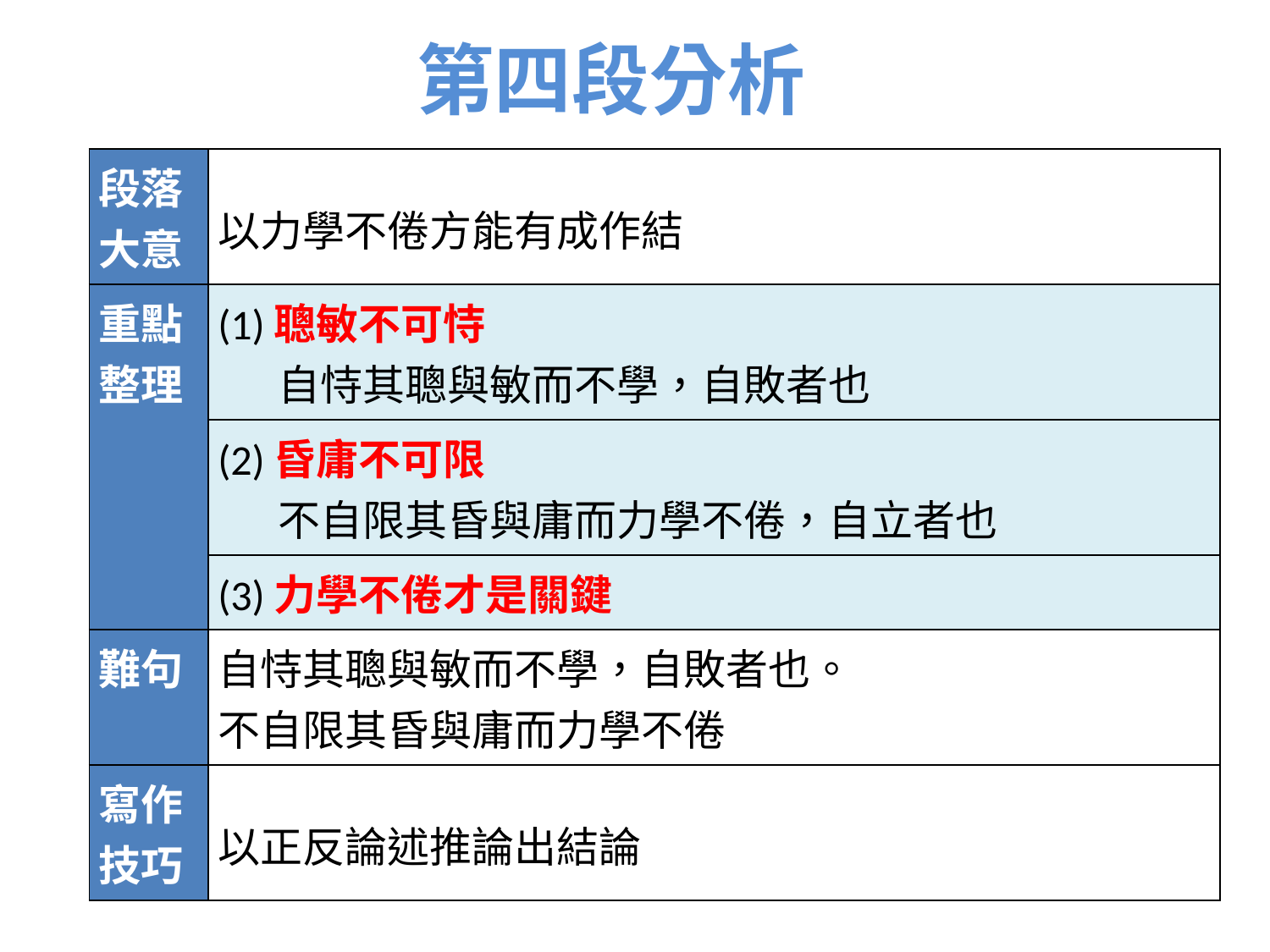

# 第四段分析
| 段落 大意 | 以力學不倦方能有成作結 |
| --- | --- |
| 重點 整理 | (1)聰敏不可恃 自恃其聰與敏而不學，自敗者也 |
|  | (2)昏庸不可限 不自限其昏與庸而力學不倦，自立者也 |
|  | (3)力學不倦才是關鍵 |
| 難句 | 自恃其聰與敏而不學，自敗者也。 不自限其昏與庸而力學不倦 |
| 寫作 技巧 | 以正反論述推論出結論 |